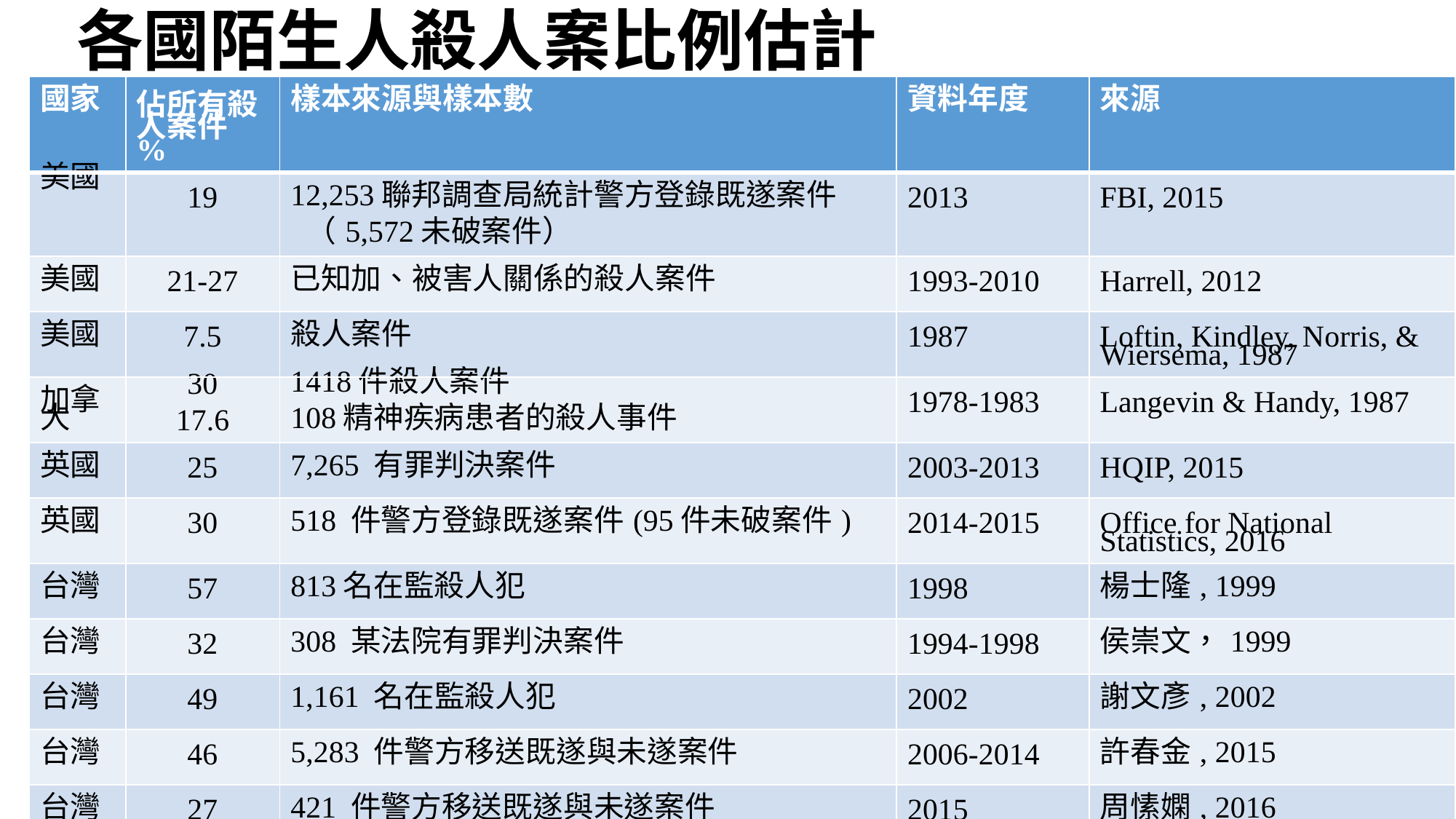

# 各國陌生人殺人案比例估計
| 國家 | 佔所有殺人案件 % | 樣本來源與樣本數 | 資料年度 | 來源 |
| --- | --- | --- | --- | --- |
| 美國 | 19 | 12,253聯邦調查局統計警方登錄既遂案件 （5,572未破案件） | 2013 | FBI, 2015 |
| 美國 | 21-27 | 已知加、被害人關係的殺人案件 | 1993-2010 | Harrell, 2012 |
| 美國 | 7.5 | 殺人案件 | 1987 | Loftin, Kindley, Norris, & Wiersema, 1987 |
| 加拿大 | 30 17.6 | 1418件殺人案件 108精神疾病患者的殺人事件 | 1978-1983 | Langevin & Handy, 1987 |
| 英國 | 25 | 7,265 有罪判決案件 | 2003-2013 | HQIP, 2015 |
| 英國 | 30 | 518 件警方登錄既遂案件(95件未破案件) | 2014-2015 | Office for National Statistics, 2016 |
| 台灣 | 57 | 813名在監殺人犯 | 1998 | 楊士隆, 1999 |
| 台灣 | 32 | 308 某法院有罪判決案件 | 1994-1998 | 侯崇文，1999 |
| 台灣 | 49 | 1,161 名在監殺人犯 | 2002 | 謝文彥, 2002 |
| 台灣 | 46 | 5,283 件警方移送既遂與未遂案件 | 2006-2014 | 許春金, 2015 |
| 台灣 | 27 | 421 件警方移送既遂與未遂案件 | 2015 | 周愫嫻, 2016 |